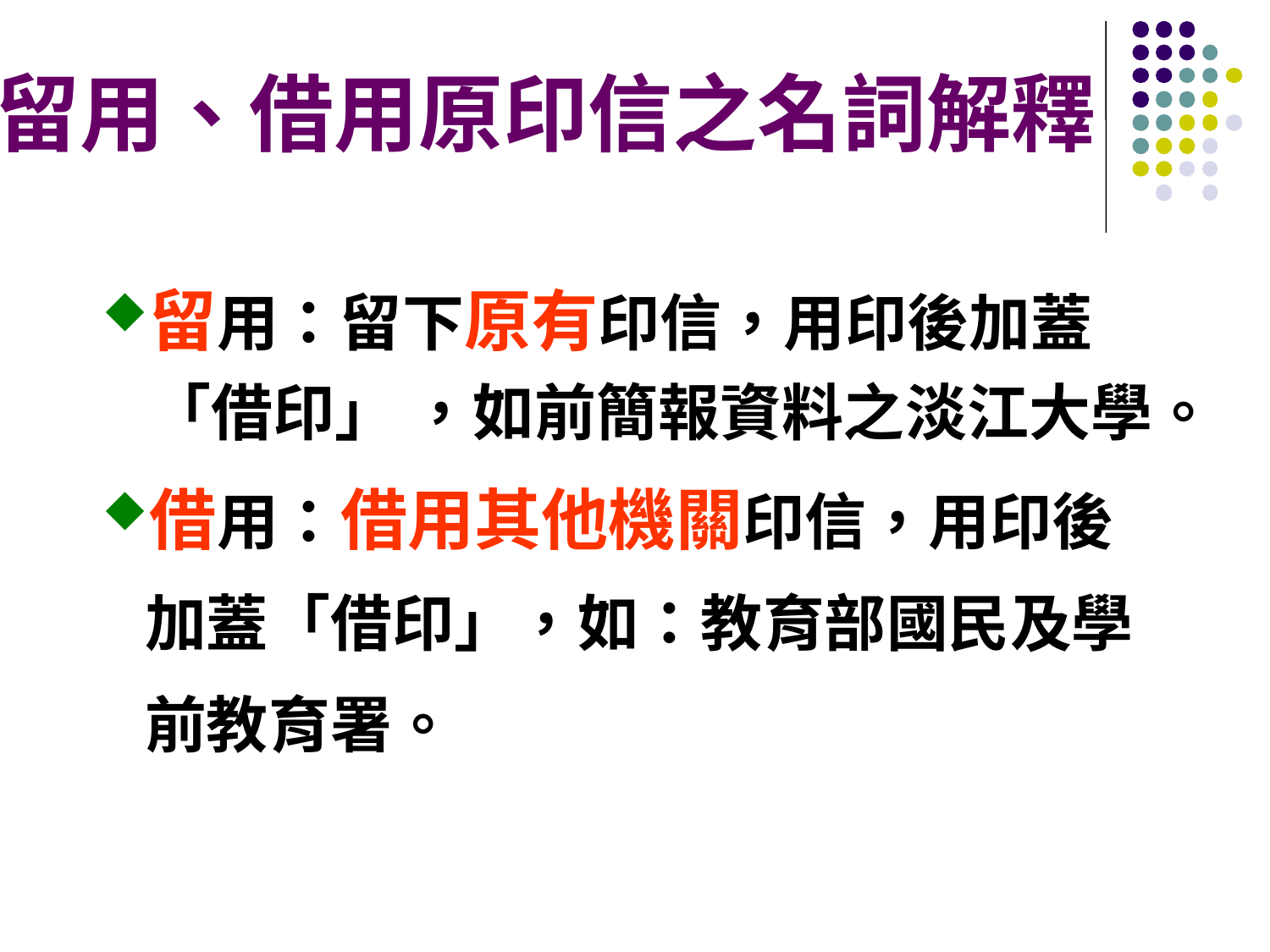

留用、借用原印信之名詞解釋
留用：留下原有印信，用印後加蓋「借印」 ，如前簡報資料之淡江大學。
借用：借用其他機關印信，用印後
  加蓋「借印」，如：教育部國民及學
  前教育署。